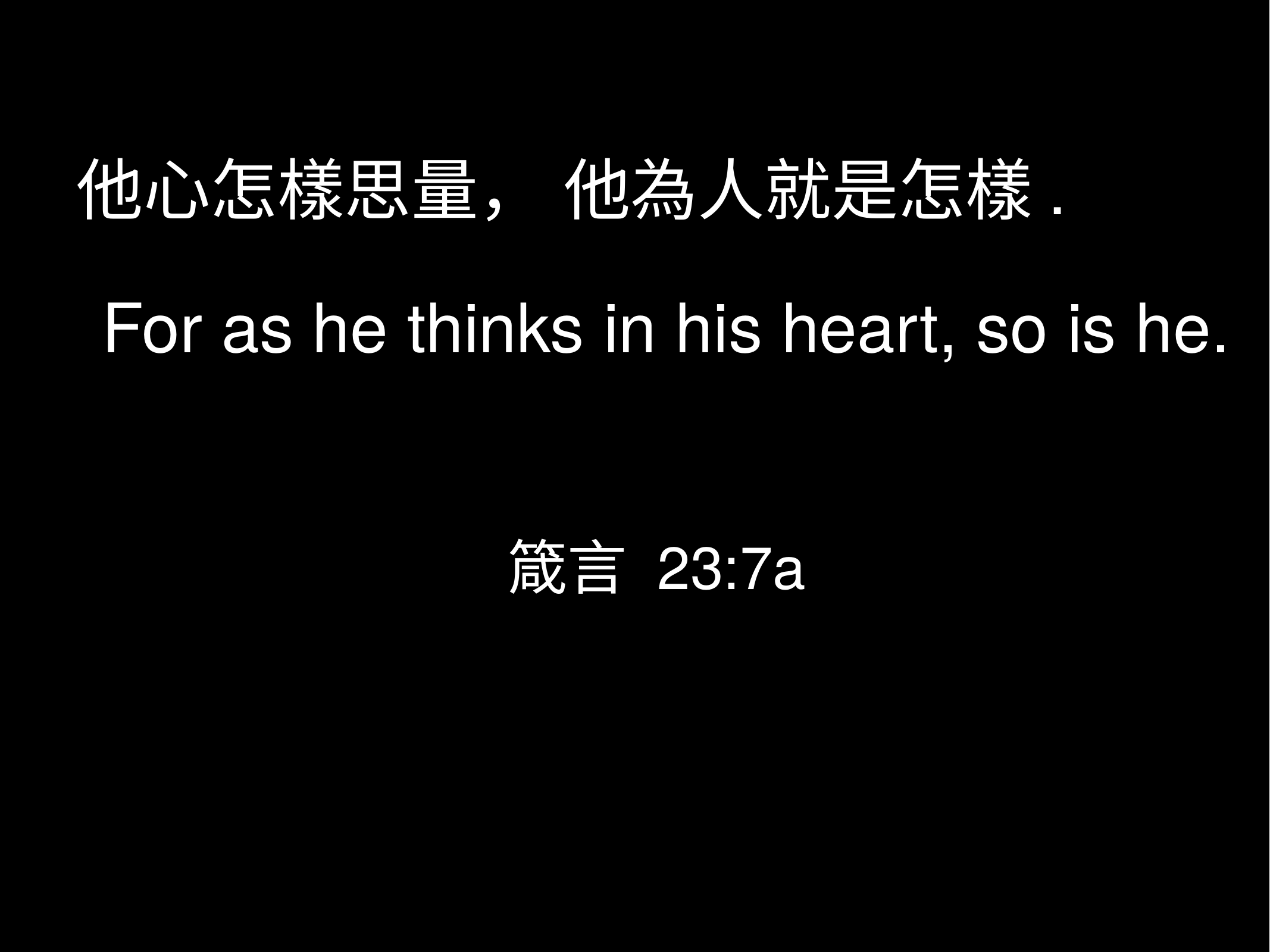

他心怎樣思量， 他為人就是怎樣.

 For as he thinks in his heart, so is he.

箴言 23:7a